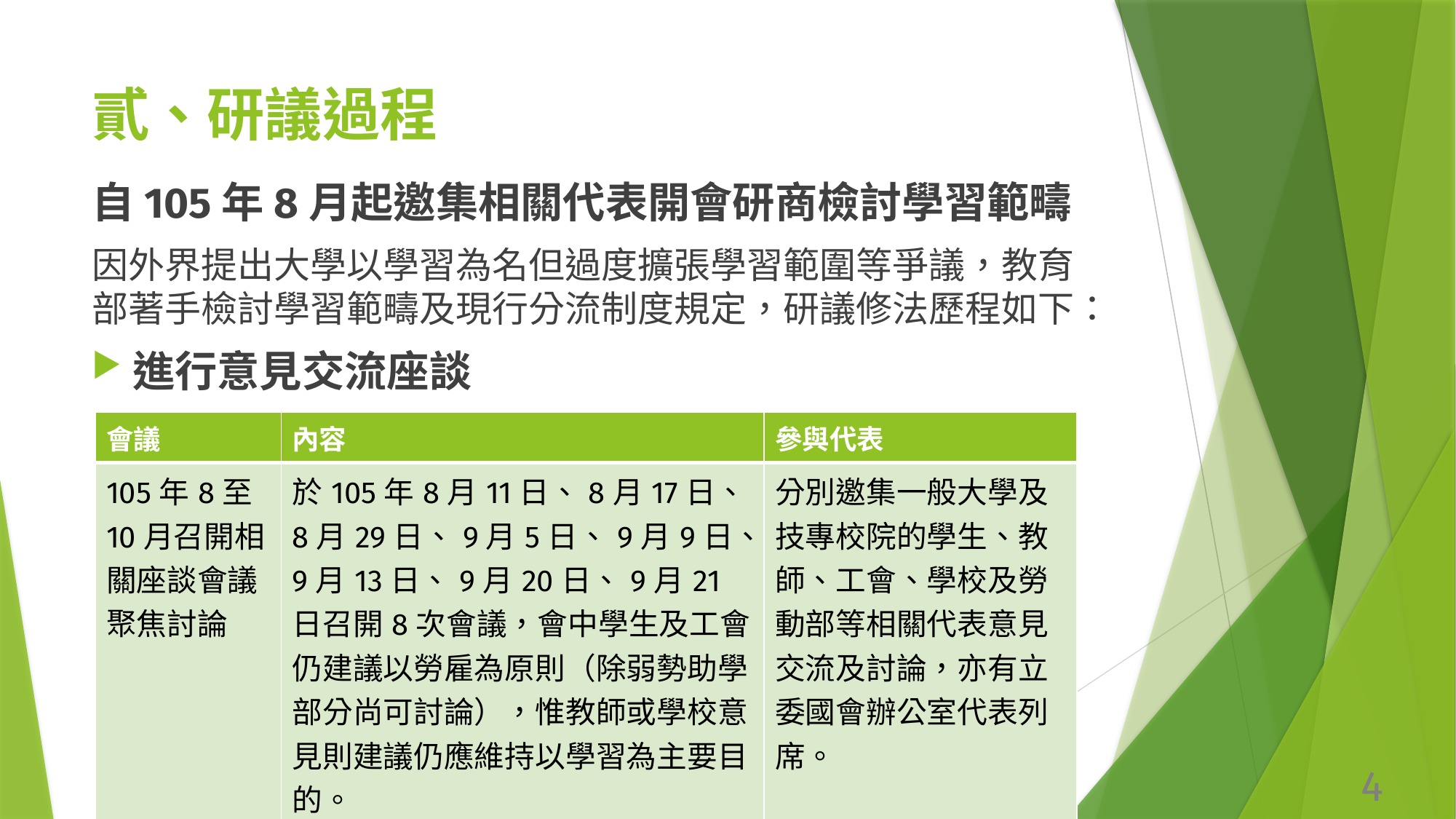

# 貳、研議過程
自105年8月起邀集相關代表開會研商檢討學習範疇
因外界提出大學以學習為名但過度擴張學習範圍等爭議，教育部著手檢討學習範疇及現行分流制度規定，研議修法歷程如下：
進行意見交流座談
| 會議 | 內容 | 參與代表 |
| --- | --- | --- |
| 105年8至10月召開相關座談會議聚焦討論 | 於105年8月11日、8月17日、8月29日、9月5日、9月9日、9月13日、9月20日、9月21日召開8次會議，會中學生及工會仍建議以勞雇為原則（除弱勢助學部分尚可討論），惟教師或學校意見則建議仍應維持以學習為主要目的。 | 分別邀集一般大學及技專校院的學生、教師、工會、學校及勞動部等相關代表意見交流及討論，亦有立委國會辦公室代表列席。 |
4